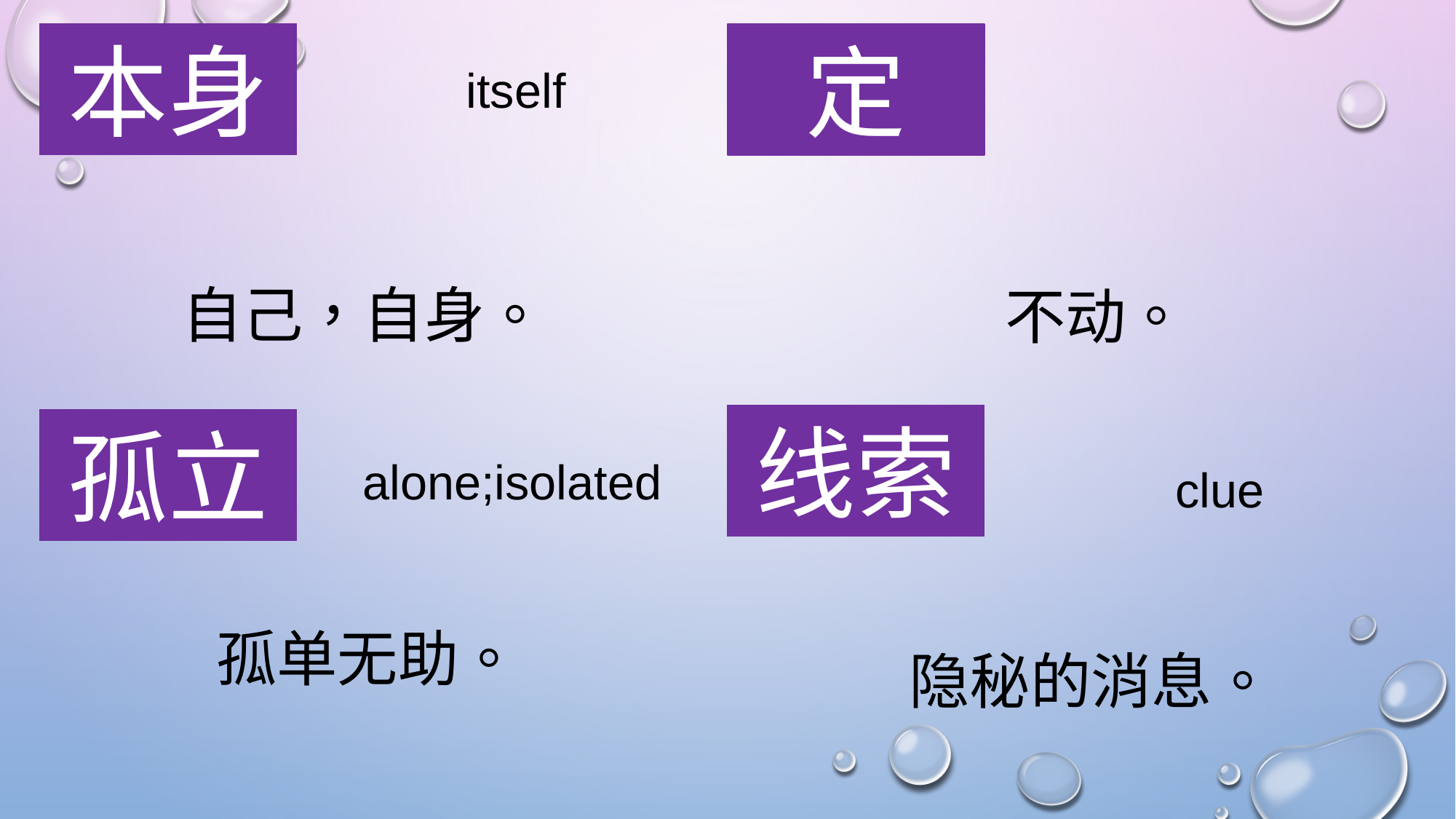

本身
定
itself
自己，自身。
不动。
线索
孤立
alone;isolated
clue
孤单无助。
隐秘的消息。